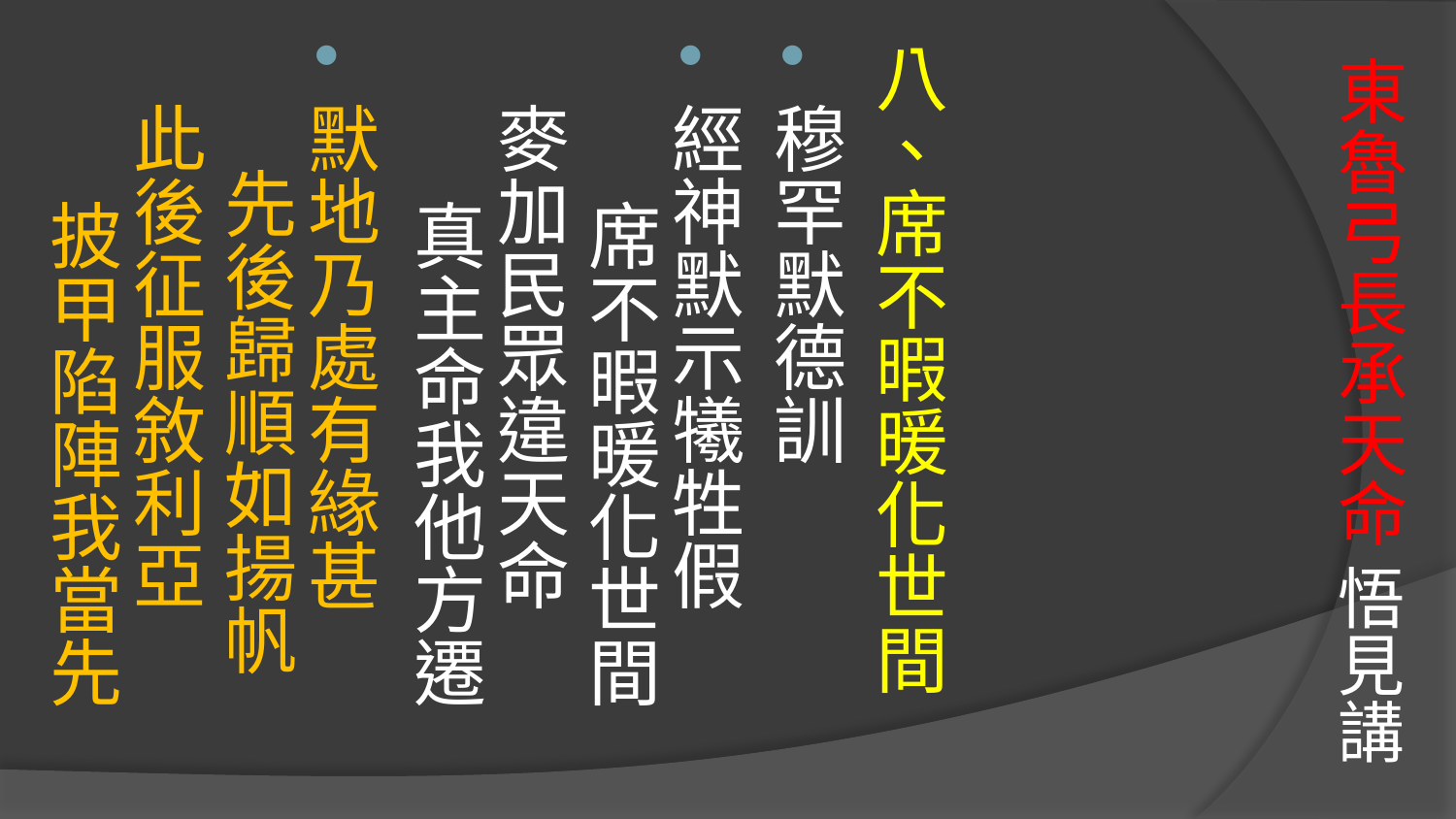

八、席不暇暖化世間
穆罕默德訓
經神默示犧牲假　             席不暇暖化世間
麥加民眾違天命　             真主命我他方遷
默地乃處有緣甚　           先後歸順如揚帆
此後征服敘利亞　             披甲陷陣我當先
# 東魯弓長承天命 悟見講